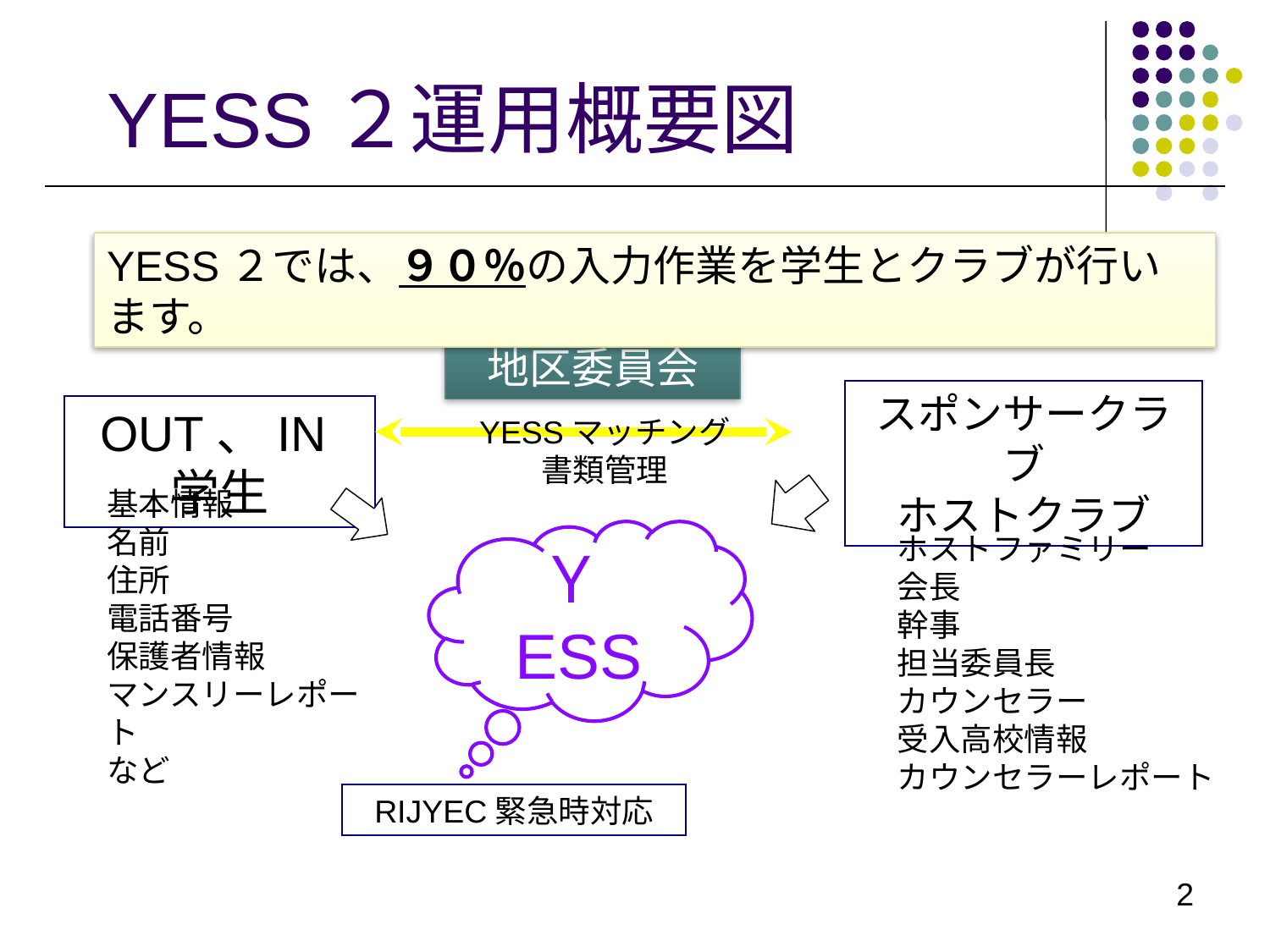

# YESS２運用概要図
YESS２では、９０％の入力作業を学生とクラブが行います。
地区委員会
スポンサークラブ
ホストクラブ
OUT、IN学生
YESSマッチング
書類管理

基本情報
名前
住所
電話番号
保護者情報
マンスリーレポート
など

ＹESS
ホストファミリー
会長
幹事
担当委員長
カウンセラー
受入高校情報
カウンセラーレポート
RIJYEC緊急時対応
2